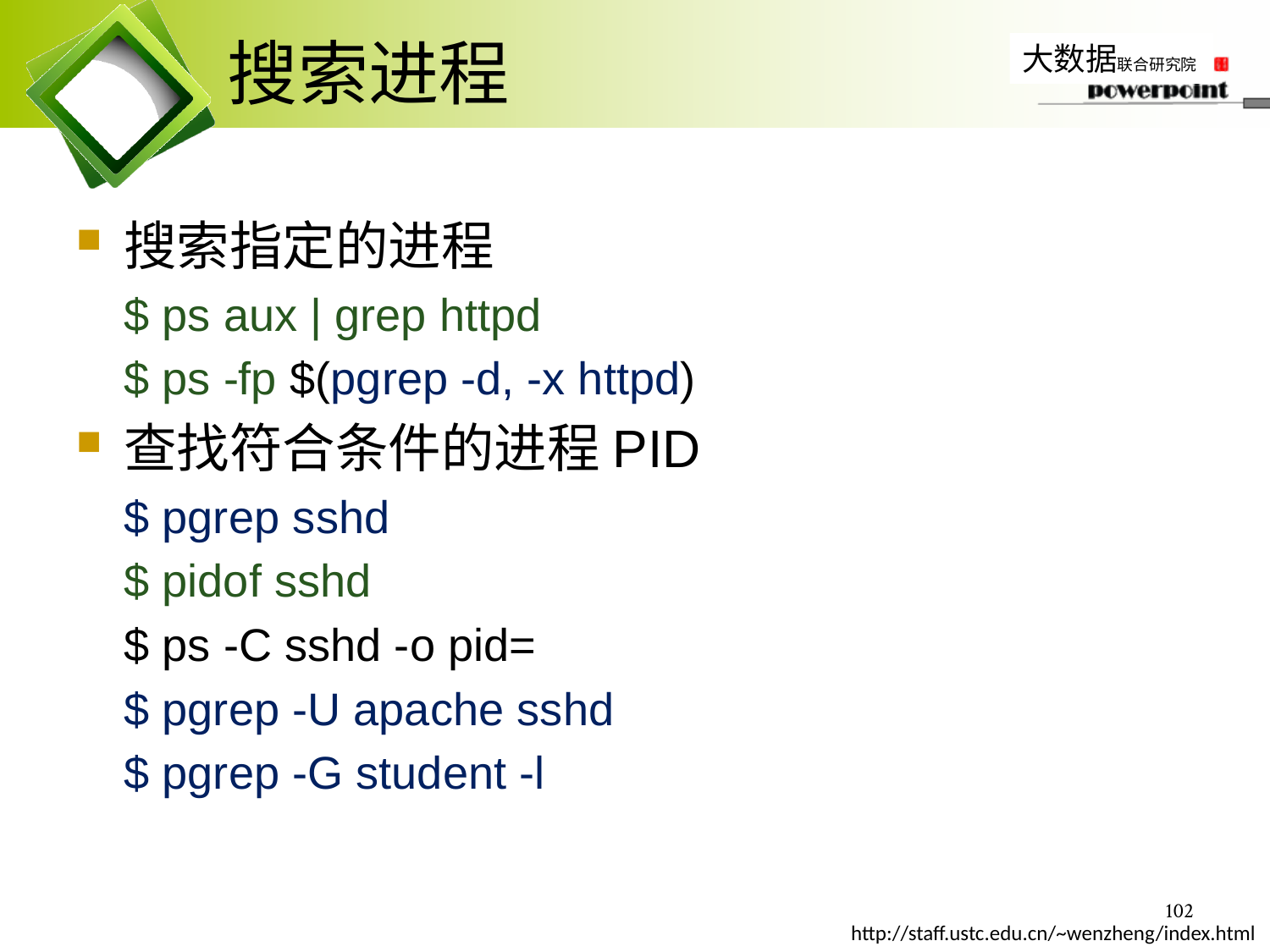

# 搜索进程
搜索指定的进程
$ ps aux | grep httpd
$ ps -fp $(pgrep -d, -x httpd)
查找符合条件的进程PID
$ pgrep sshd
$ pidof sshd
$ ps -C sshd -o pid=
$ pgrep -U apache sshd
$ pgrep -G student -l
102